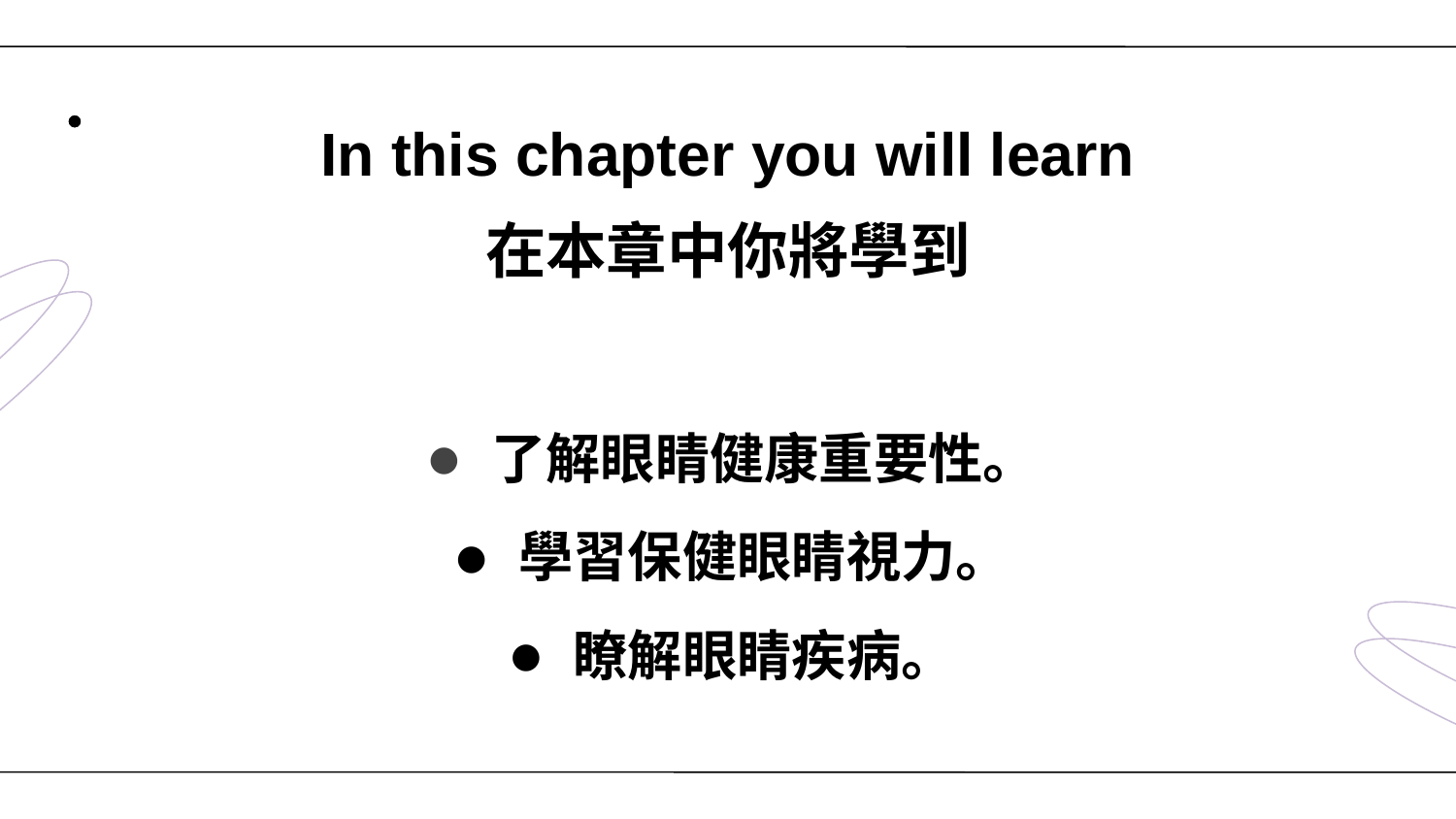

In this chapter you will learn
在本章中你將學到
了解眼睛健康重要性。
學習保健眼睛視力。
瞭解眼睛疾病。